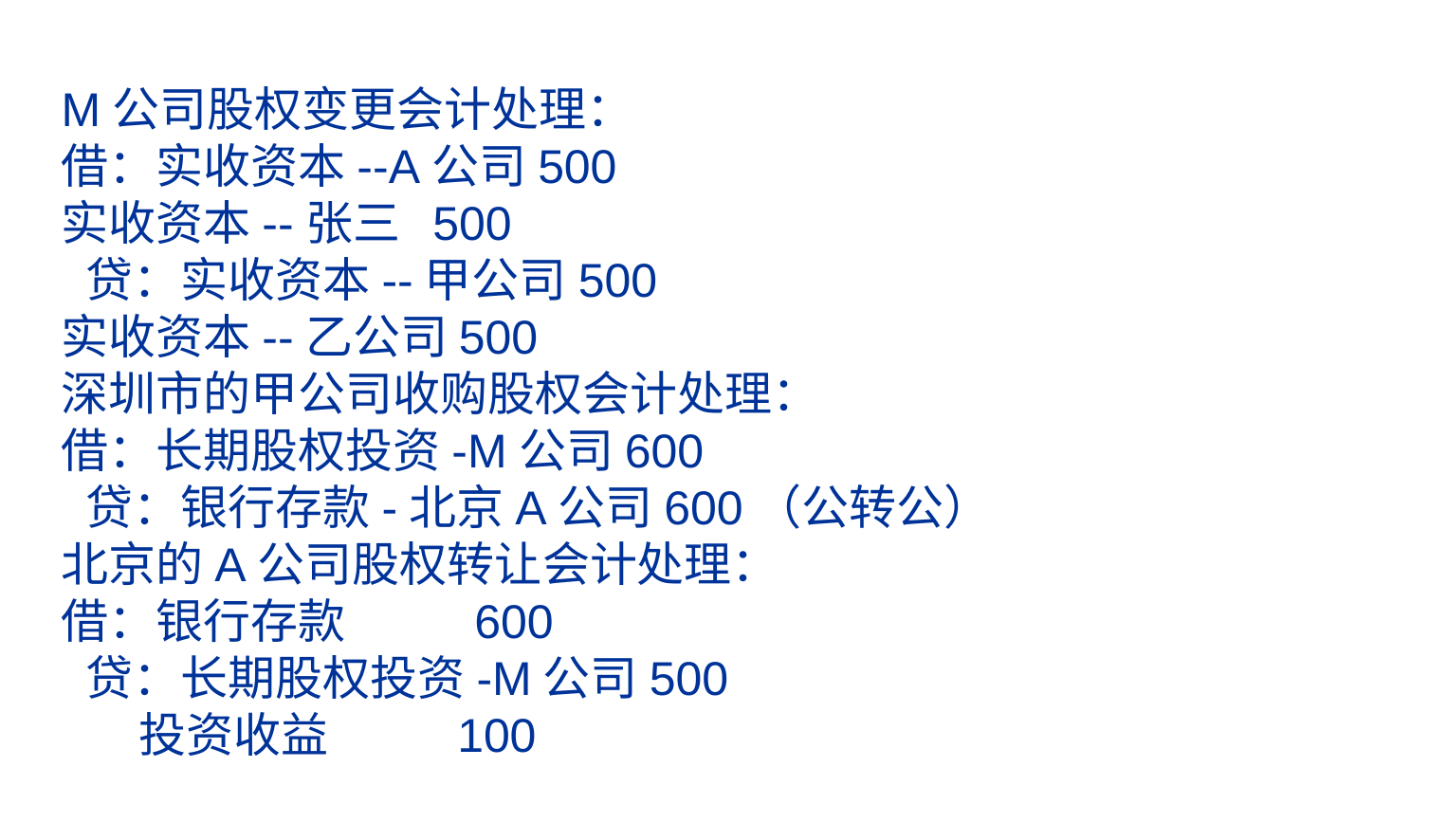

# M公司股权变更会计处理： 借：实收资本--A公司500 实收资本--张三  500 贷：实收资本--甲公司500 实收资本--乙公司500 深圳市的甲公司收购股权会计处理： 借：长期股权投资-M公司600 贷：银行存款-北京A公司600（公转公） 北京的A公司股权转让会计处理： 借：银行存款           600 贷：长期股权投资-M公司500 投资收益           100